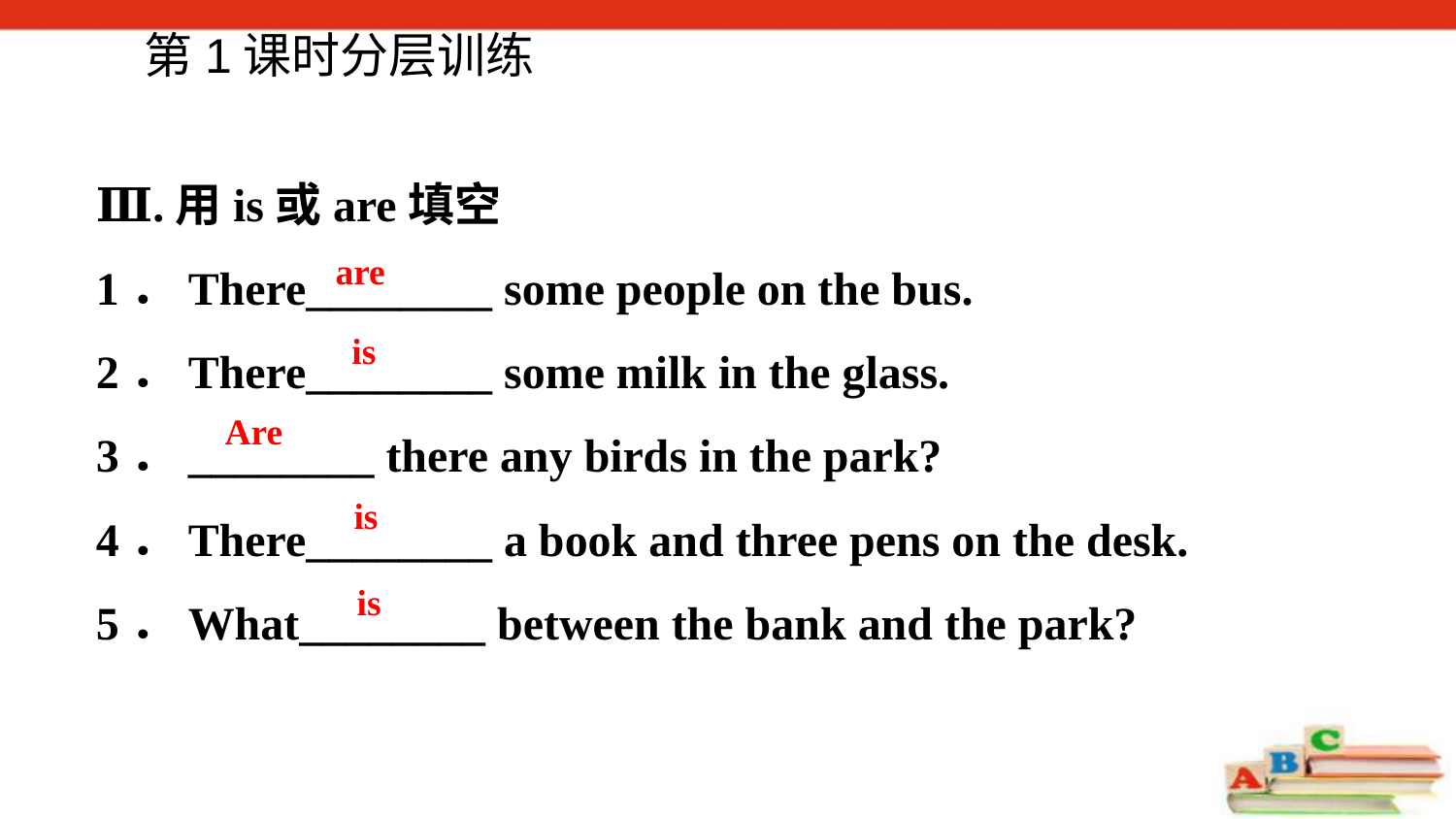

第1课时分层训练

Ⅲ.用is或are填空
1．There________ some people on the bus.
2．There________ some milk in the glass.
3．________ there any birds in the park?
4．There________ a book and three pens on the desk.
5．What________ between the bank and the park?

are
is
Are
is
is